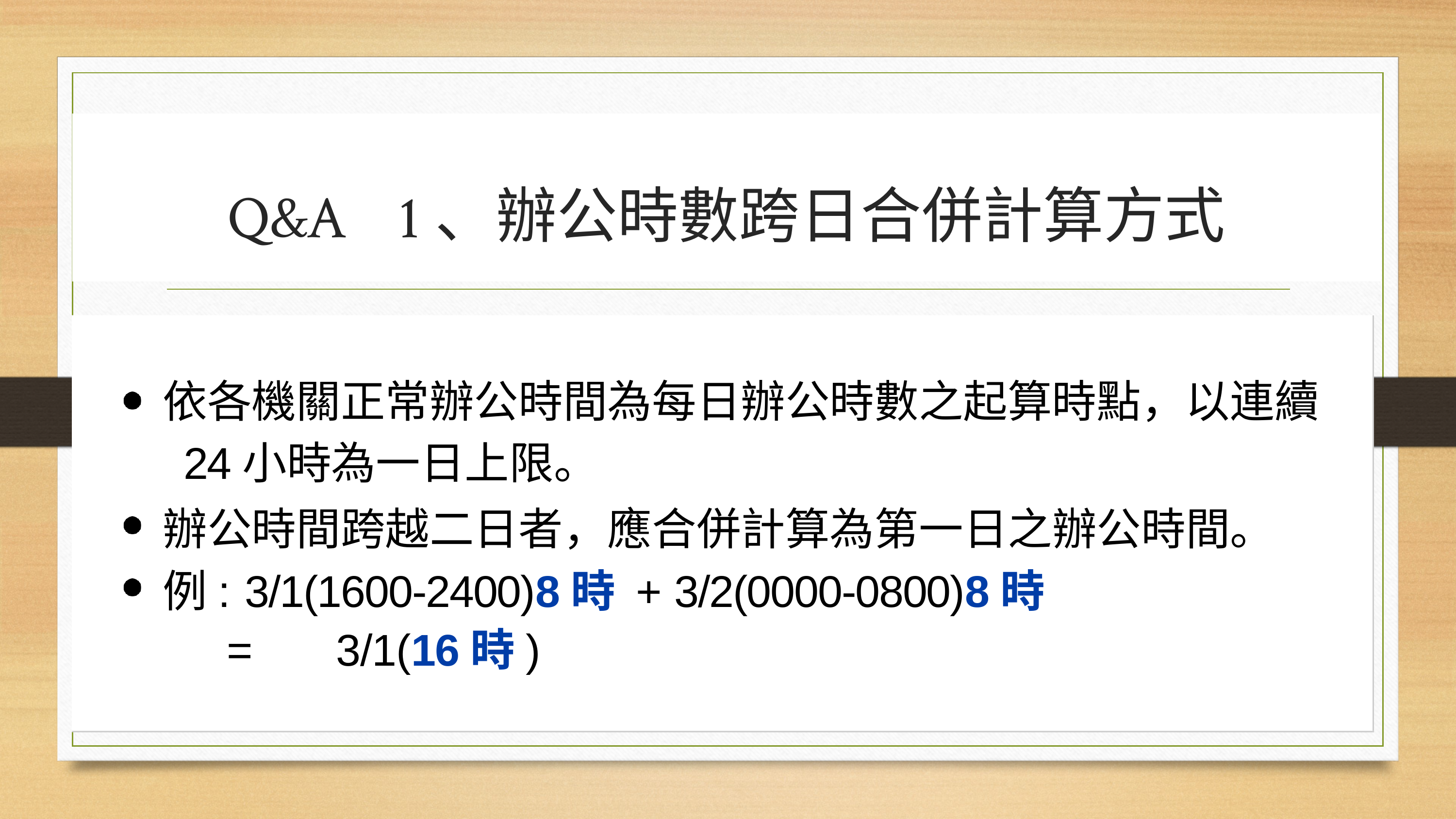

# Q&A	1、辦公時數跨日合併計算方式

依各機關正常辦公時間為每⽇辦公時數之起算時點，以連續  24⼩時為⼀⽇上限。
辦公時間跨越⼆⽇者，應合併計算為第⼀⽇之辦公時間。 例: 3/1(1600-2400)8時 + 3/2(0000-0800)8時
=	3/1(16時)